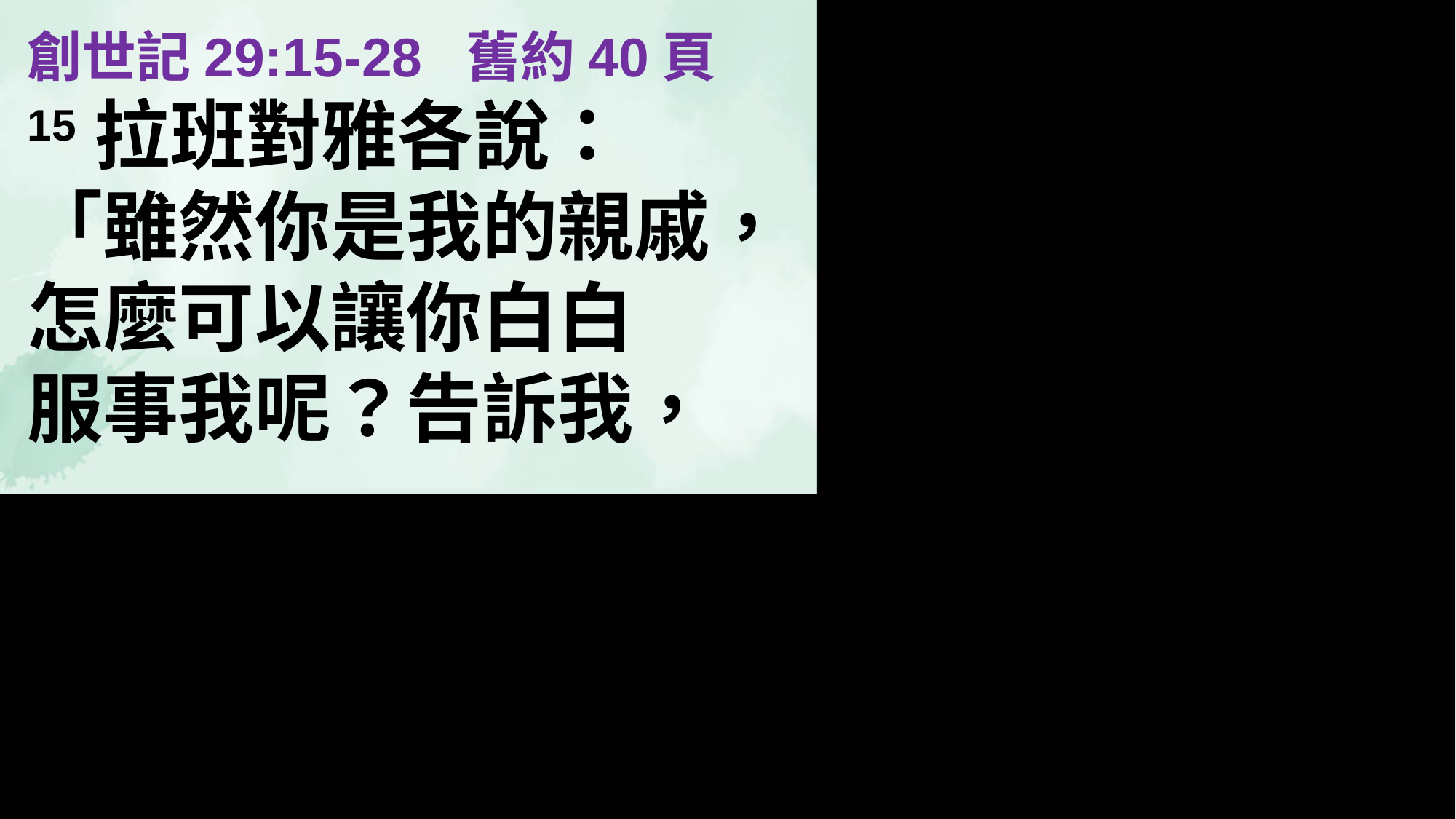

創世記29:15-28  舊約40頁
15拉班對雅各說：
「雖然你是我的親戚，
怎麼可以讓你白白
服事我呢？告訴我，